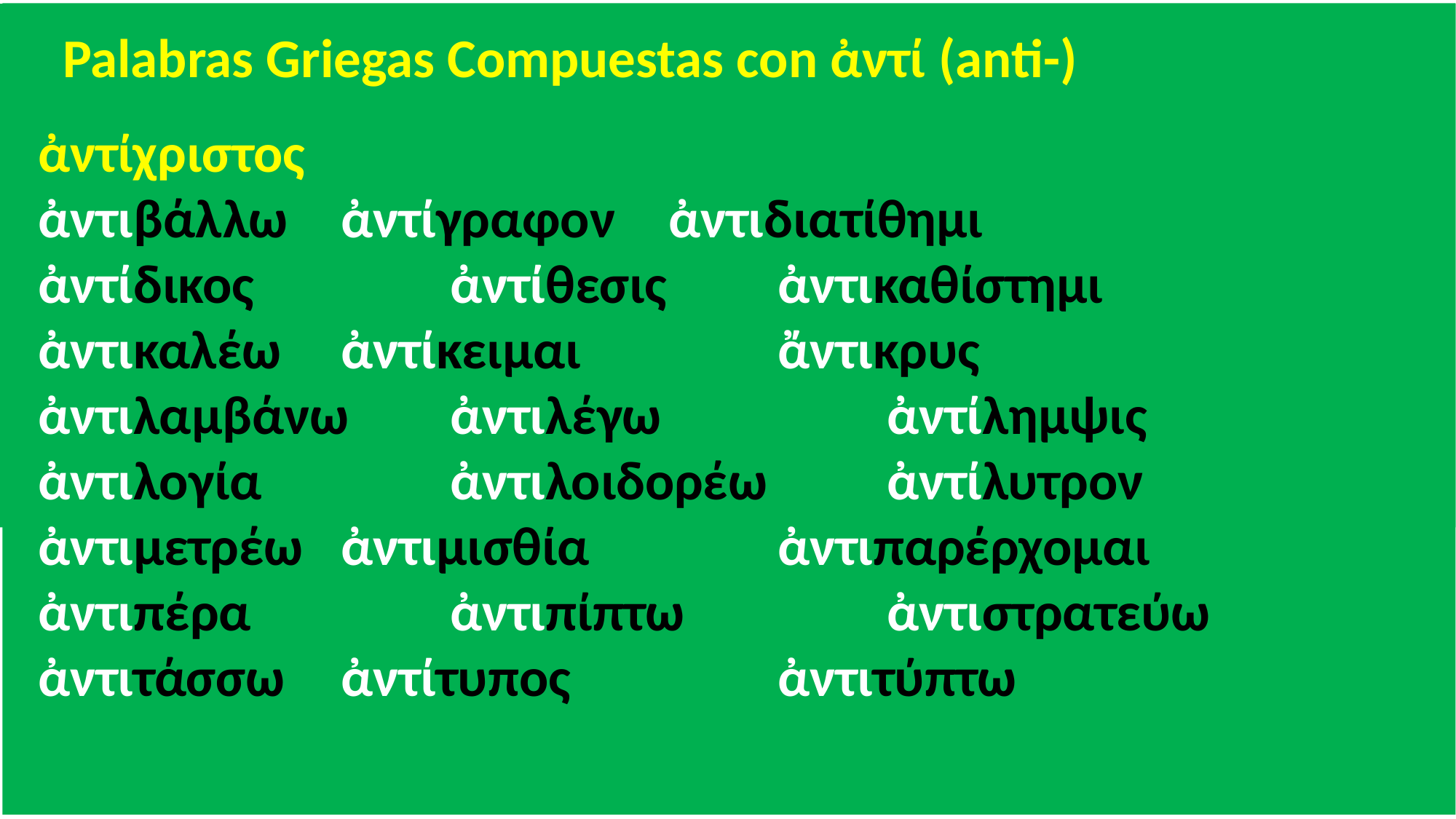

Palabras Griegas Compuestas con ἀντί (anti-)

  ἀντίχριστος
  ἀντιβάλλω 	ἀντίγραφον	ἀντιδιατίθημι
  ἀντίδικος		ἀντίθεσις		ἀντικαθίστημι
  ἀντικαλέω 	ἀντίκειμαι 		ἄντικρυς
  ἀντιλαμβάνω 	ἀντιλέγω 		ἀντίλημψις
  ἀντιλογία		ἀντιλοιδορέω 	ἀντίλυτρον
  ἀντιμετρέω 	ἀντιμισθία		ἀντιπαρέρχομαι
  ἀντιπέρα 		ἀντιπίπτω		ἀντιστρατεύω
  ἀντιτάσσω 	ἀντίτυπος		ἀντιτύπτω

             ἀντί (anti-)가 들어간 헬라어 단어들

Slide 5 <Palabras Griegas Compuestas con ἀντί (anti-)>

             ἀντί (anti-)
1) ἀντί (anti-): con el significado de ‘en lugar de; por’
NVI Lucas 14:12 …… no invites a tus amigos, ni a tus hermanos, ni a tus parientes, ni a tus vecinos ricos; no sea que ellos, a su vez, te inviten y así seas recompensado. (ἀντικαλέσωσίν,  ἀνταπόδομά)
R60 Lucas 24:17 Y les dijo: ¿Qué pláticas son estas que tenéis entre vosotros ientras